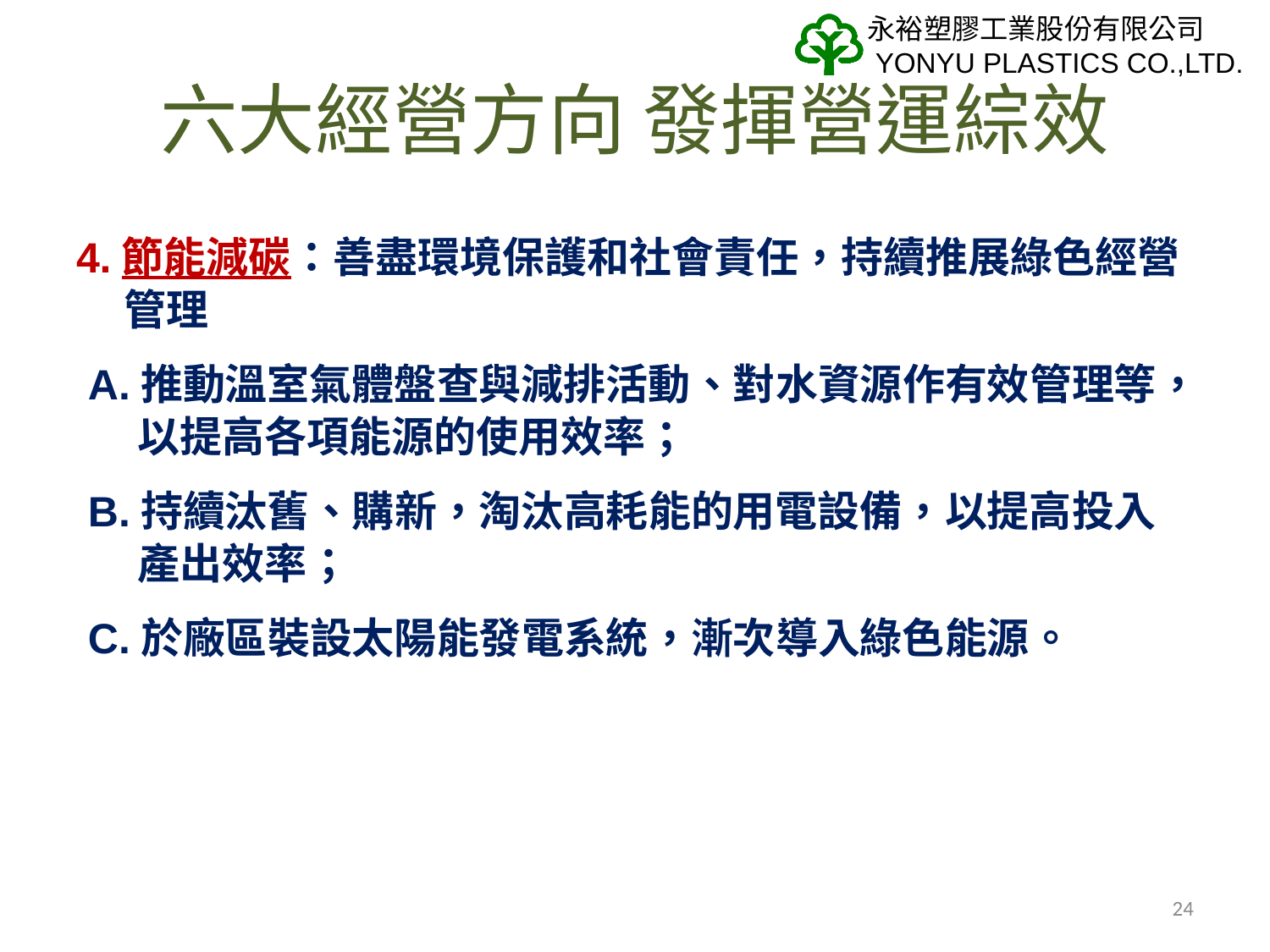

# 六大經營方向 發揮營運綜效
4.節能減碳：善盡環境保護和社會責任，持續推展綠色經營管理
 A.推動溫室氣體盤查與減排活動、對水資源作有效管理等，以提高各項能源的使用效率；
 B.持續汰舊、購新，淘汰高耗能的用電設備，以提高投入產出效率；
 C.於廠區裝設太陽能發電系統，漸次導入綠色能源。
24